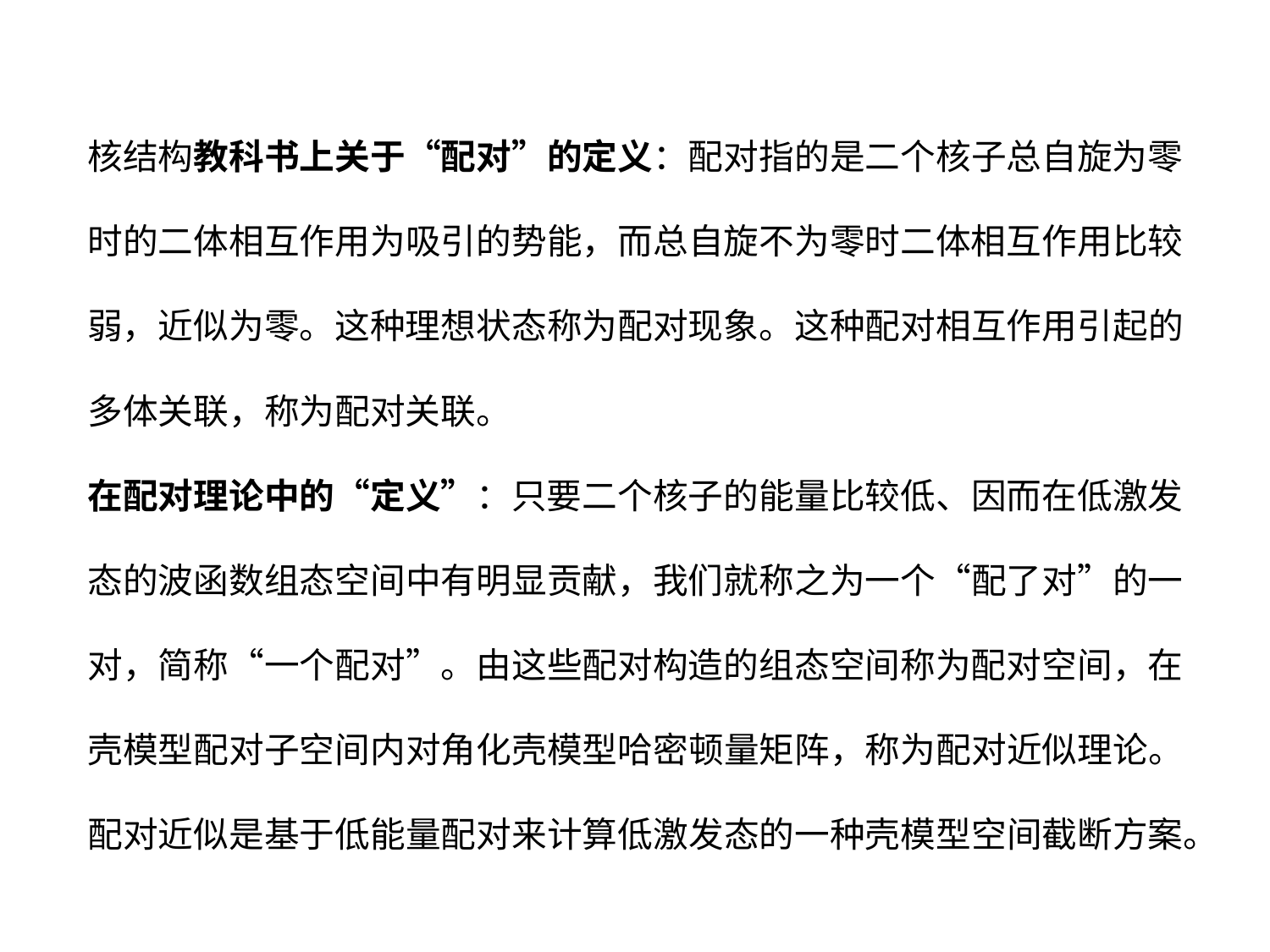

核结构教科书上关于“配对”的定义：配对指的是二个核子总自旋为零时的二体相互作用为吸引的势能，而总自旋不为零时二体相互作用比较弱，近似为零。这种理想状态称为配对现象。这种配对相互作用引起的多体关联，称为配对关联。
在配对理论中的“定义”：只要二个核子的能量比较低、因而在低激发态的波函数组态空间中有明显贡献，我们就称之为一个“配了对”的一对，简称“一个配对”。由这些配对构造的组态空间称为配对空间，在壳模型配对子空间内对角化壳模型哈密顿量矩阵，称为配对近似理论。
配对近似是基于低能量配对来计算低激发态的一种壳模型空间截断方案。